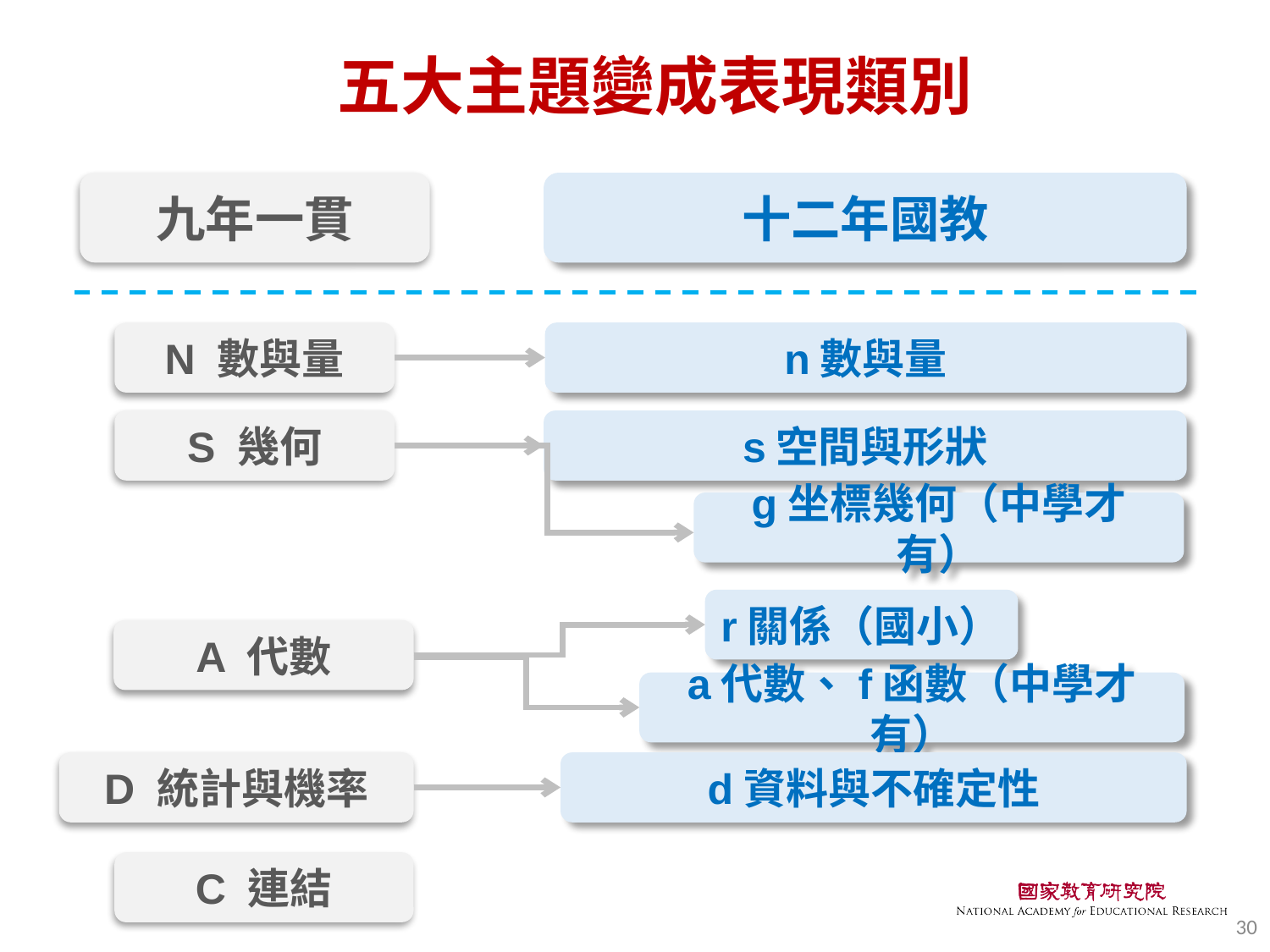

# 五大主題變成表現類別
九年一貫
十二年國教
N 數與量
n數與量
S 幾何
s空間與形狀
g坐標幾何（中學才有）
r關係（國小）
A 代數
a代數、f函數（中學才有）
D 統計與機率
d資料與不確定性
C 連結
30